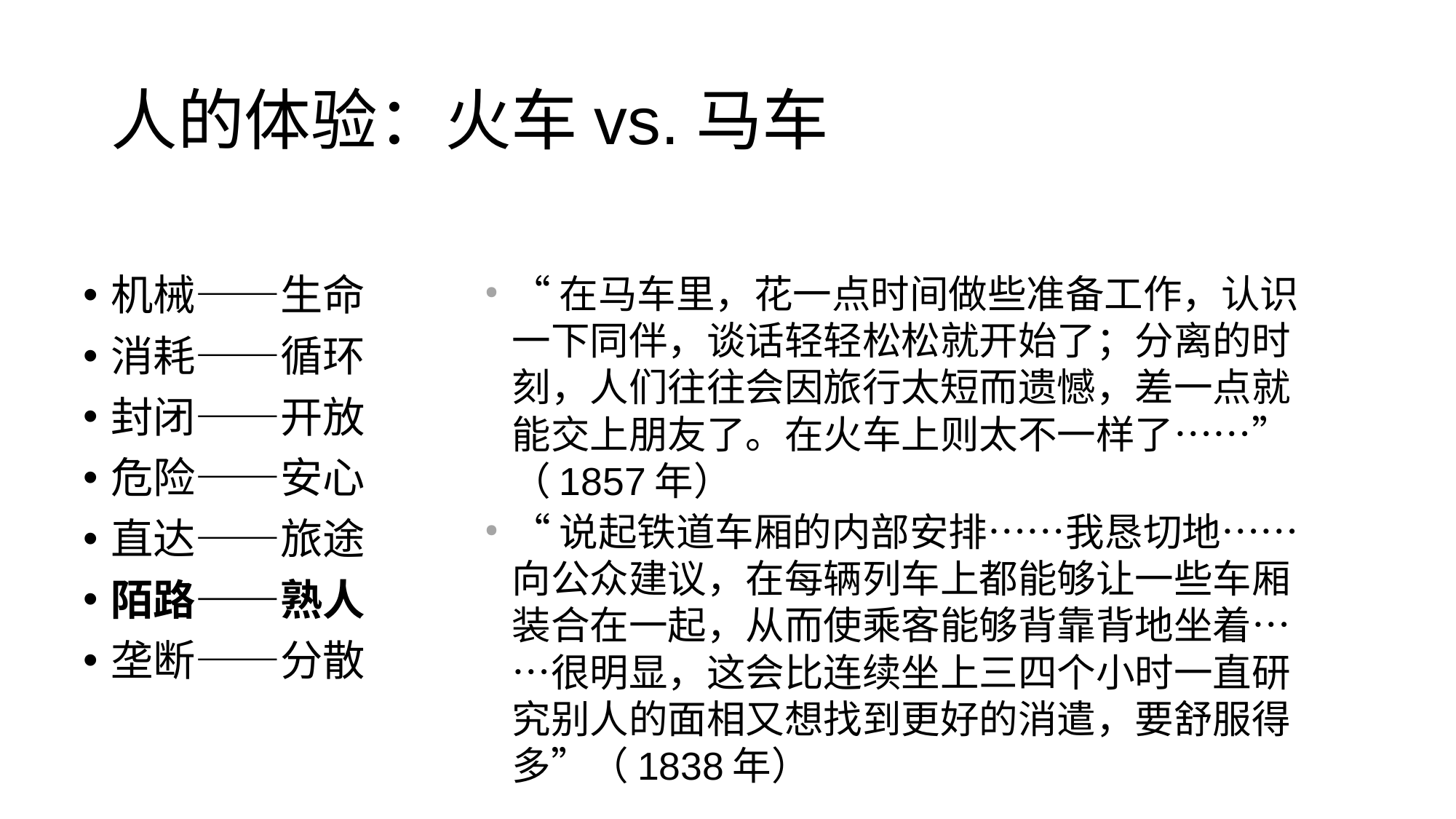

# 人的体验：火车vs.马车
“在马车里，花一点时间做些准备工作，认识一下同伴，谈话轻轻松松就开始了；分离的时刻，人们往往会因旅行太短而遗憾，差一点就能交上朋友了。在火车上则太不一样了……”（1857年）
“说起铁道车厢的内部安排……我恳切地……向公众建议，在每辆列车上都能够让一些车厢装合在一起，从而使乘客能够背靠背地坐着……很明显，这会比连续坐上三四个小时一直研究别人的面相又想找到更好的消遣，要舒服得多”（1838年）

机械——生命
消耗——循环
封闭——开放
危险——安心
直达——旅途
陌路——熟人
垄断——分散